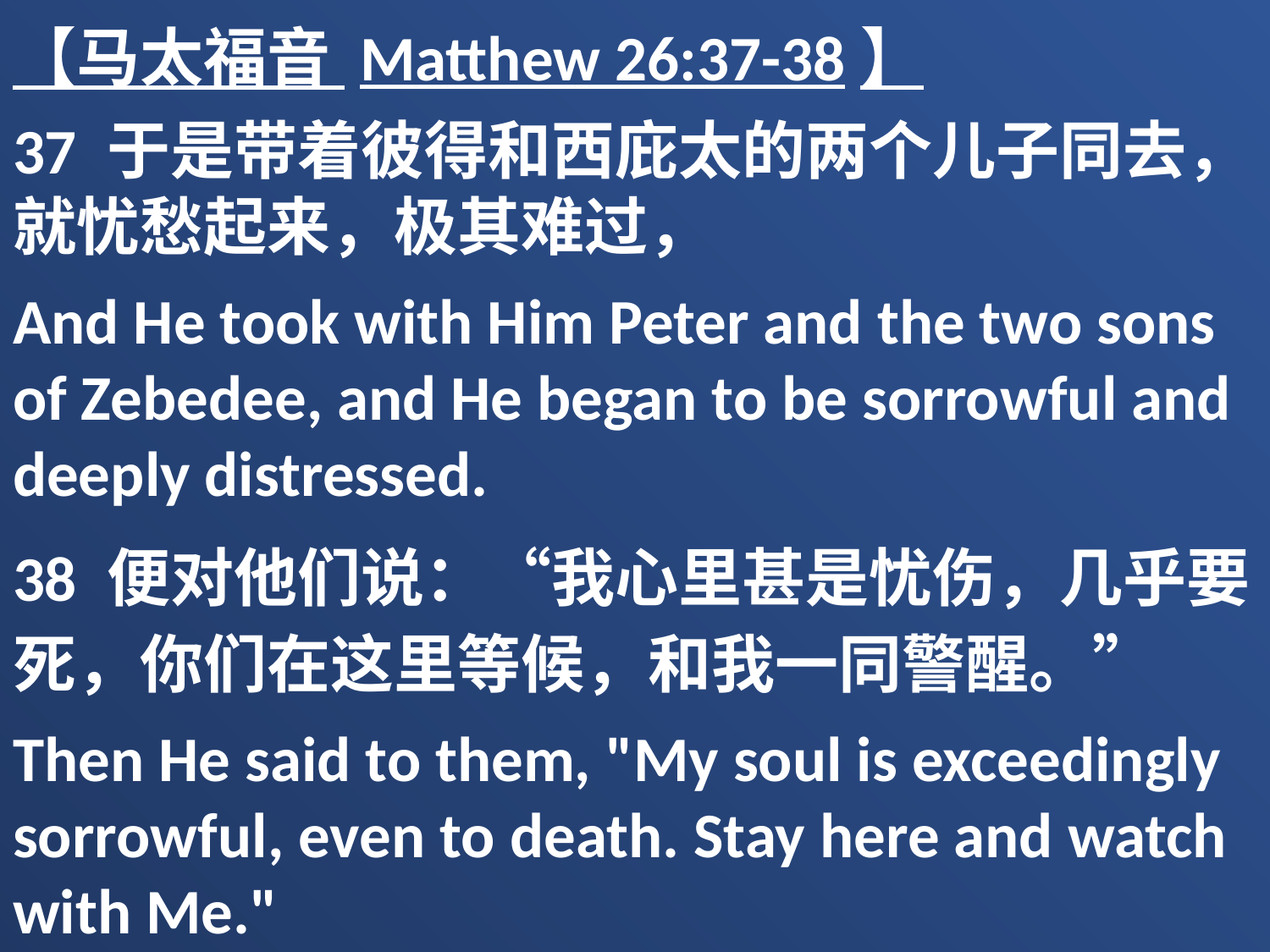

【马太福音 Matthew 26:37-38】
37 于是带着彼得和西庇太的两个儿子同去，就忧愁起来，极其难过，
And He took with Him Peter and the two sons of Zebedee, and He began to be sorrowful and deeply distressed.
38 便对他们说：“我心里甚是忧伤，几乎要死，你们在这里等候，和我一同警醒。”
Then He said to them, "My soul is exceedingly sorrowful, even to death. Stay here and watch with Me."